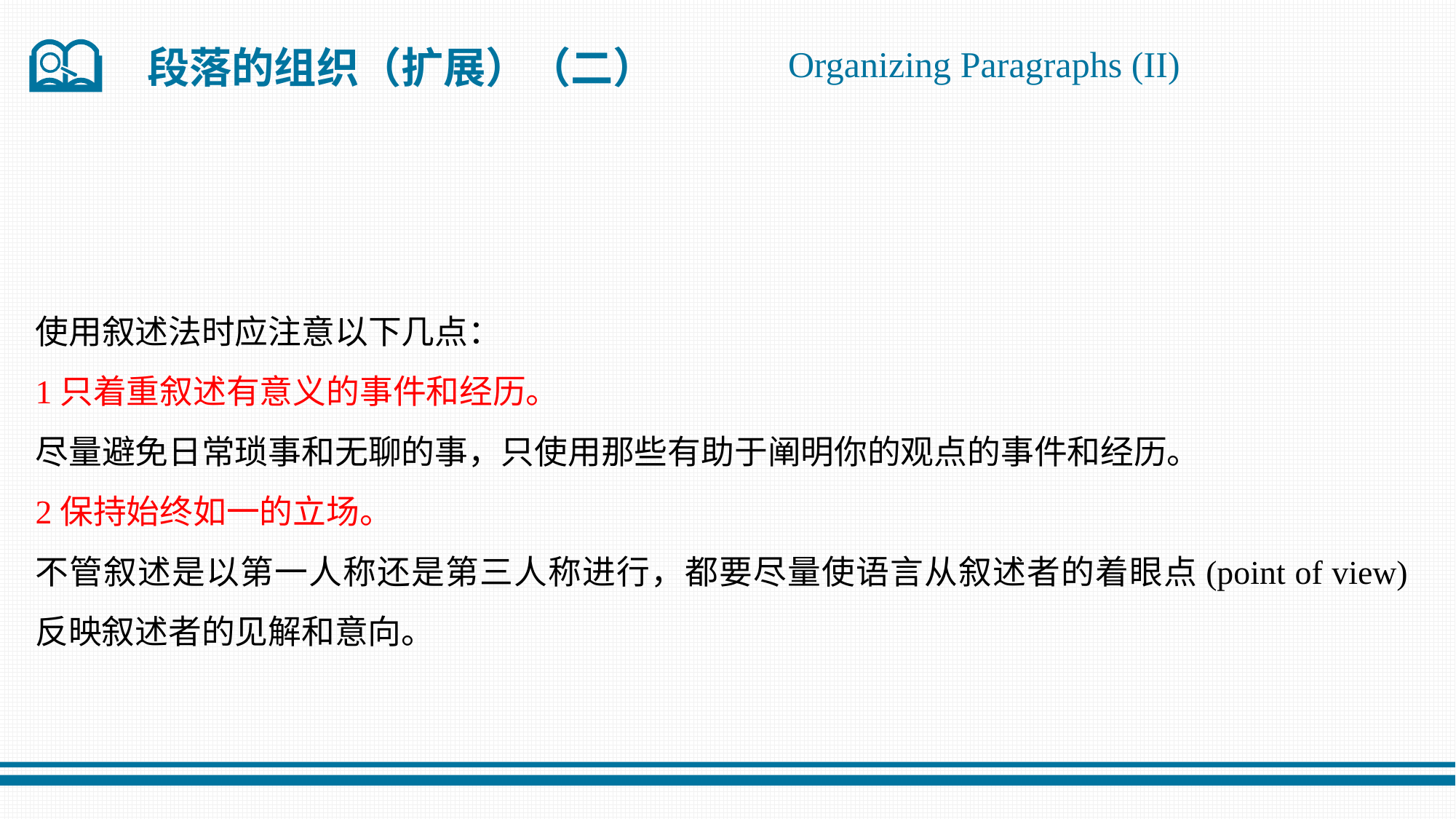

Organizing Paragraphs (II)
段落的组织（扩展）（二）

使用叙述法时应注意以下几点：
1只着重叙述有意义的事件和经历。
尽量避免日常琐事和无聊的事，只使用那些有助于阐明你的观点的事件和经历。
2保持始终如一的立场。
不管叙述是以第一人称还是第三人称进行，都要尽量使语言从叙述者的着眼点(point of view)反映叙述者的见解和意向。